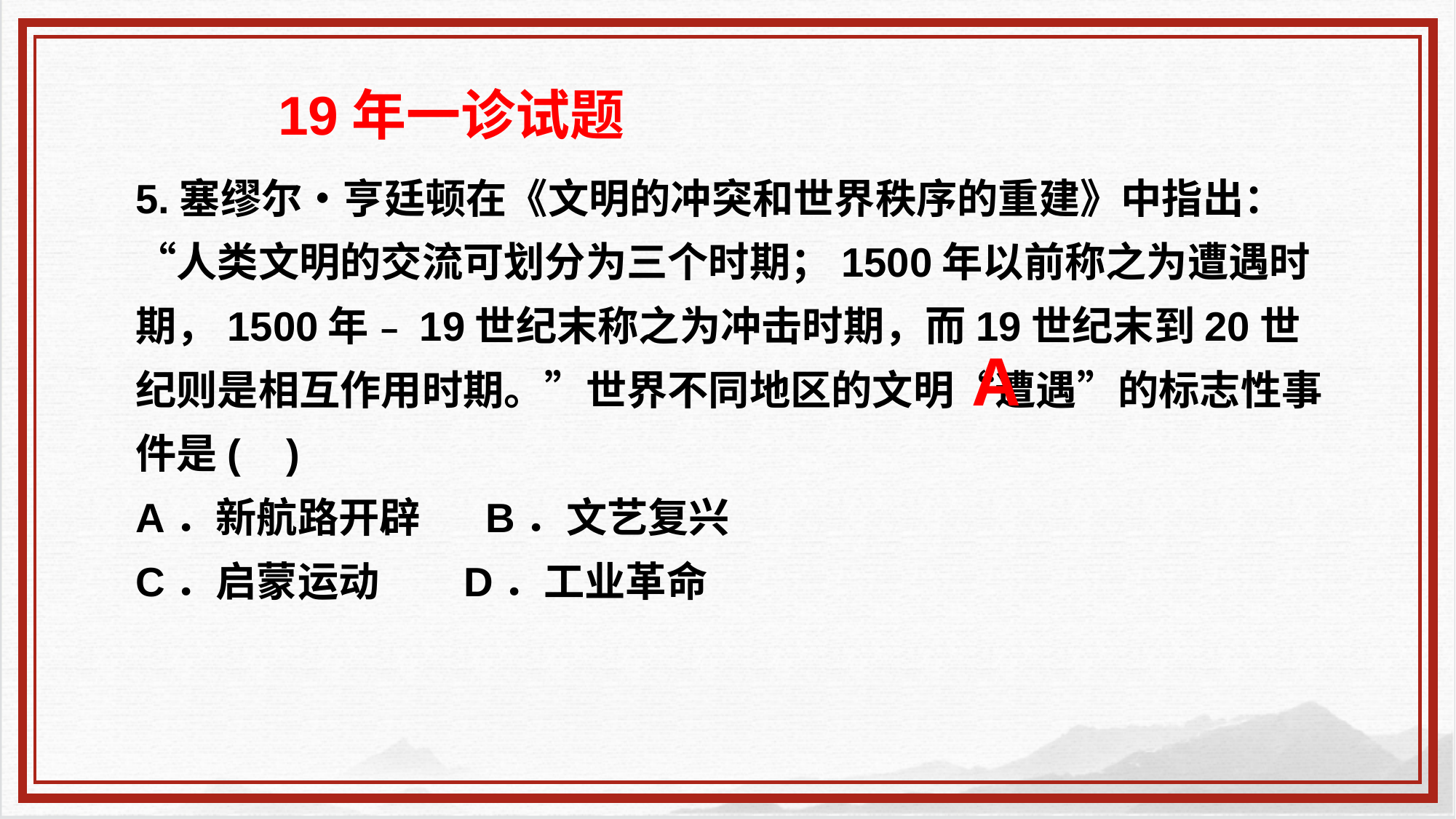

19年一诊试题
5.塞缪尔•亨廷顿在《文明的冲突和世界秩序的重建》中指出：“人类文明的交流可划分为三个时期；1500年以前称之为遭遇时期，1500年﹣19世纪末称之为冲击时期，而19世纪末到20世纪则是相互作用时期。”世界不同地区的文明“遭遇”的标志性事件是(    )
A．新航路开辟      B．文艺复兴
C．启蒙运动        D．工业革命

A